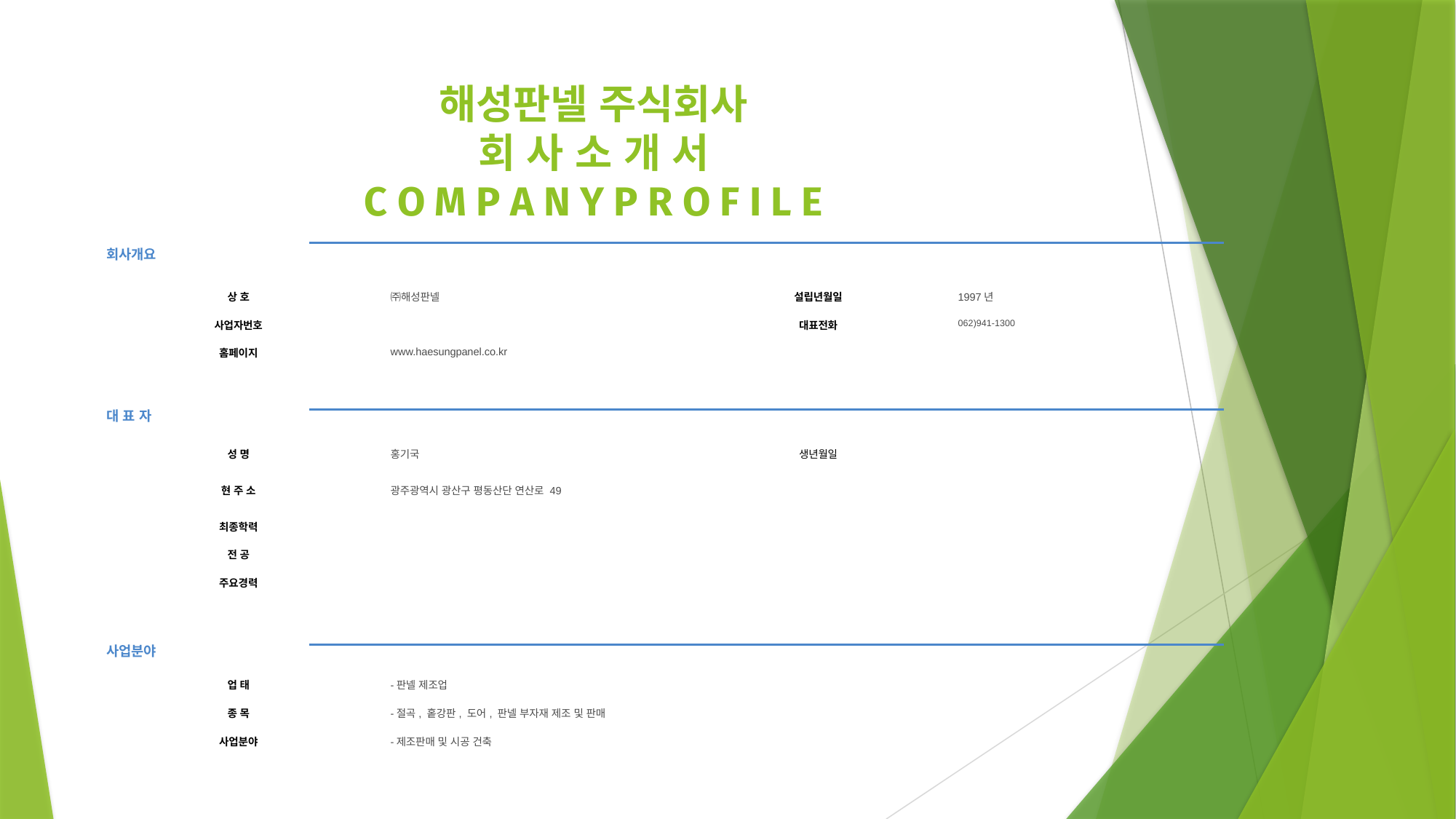

# 해성판넬 주식회사 회 사 소 개 서 C O M P A N Y P R O F I L E
| 회사개요 |  |  |  |  |  |
| --- | --- | --- | --- | --- | --- |
|  |  |  |  |  |  |
| 상 호 |  | ㈜해성판넬 | 설립년월일 | 1997년 |  |
| 사업자번호 |  |  | 대표전화 | 062)941-1300 |  |
| 홈페이지 |  | www.haesungpanel.co.kr |  |  |  |
|  |  |  |  |  |  |
| 대 표 자 |  |  |  |  |  |
|  |  |  |  |  |  |
| 성 명 |  | 홍기국 | 생년월일 |  |  |
| 현 주 소 |  | 광주광역시 광산구 평동산단 연산로 49 |  |  |  |
| 최종학력 |  |  |  |  |  |
| 전 공 |  |  |  |  |  |
| 주요경력 |  |  |  |  |  |
|  |  |  |  |  |  |
| 사업분야 |  |  |  |  |  |
|  |  |  |  |  |  |
| 업 태 |  | -판넬 제조업 |  |  |  |
| 종 목 |  | -절곡, 홑강판, 도어, 판넬 부자재 제조 및 판매 |  |  |  |
| 사업분야 |  | -제조판매 및 시공 건축 |  |  |  |